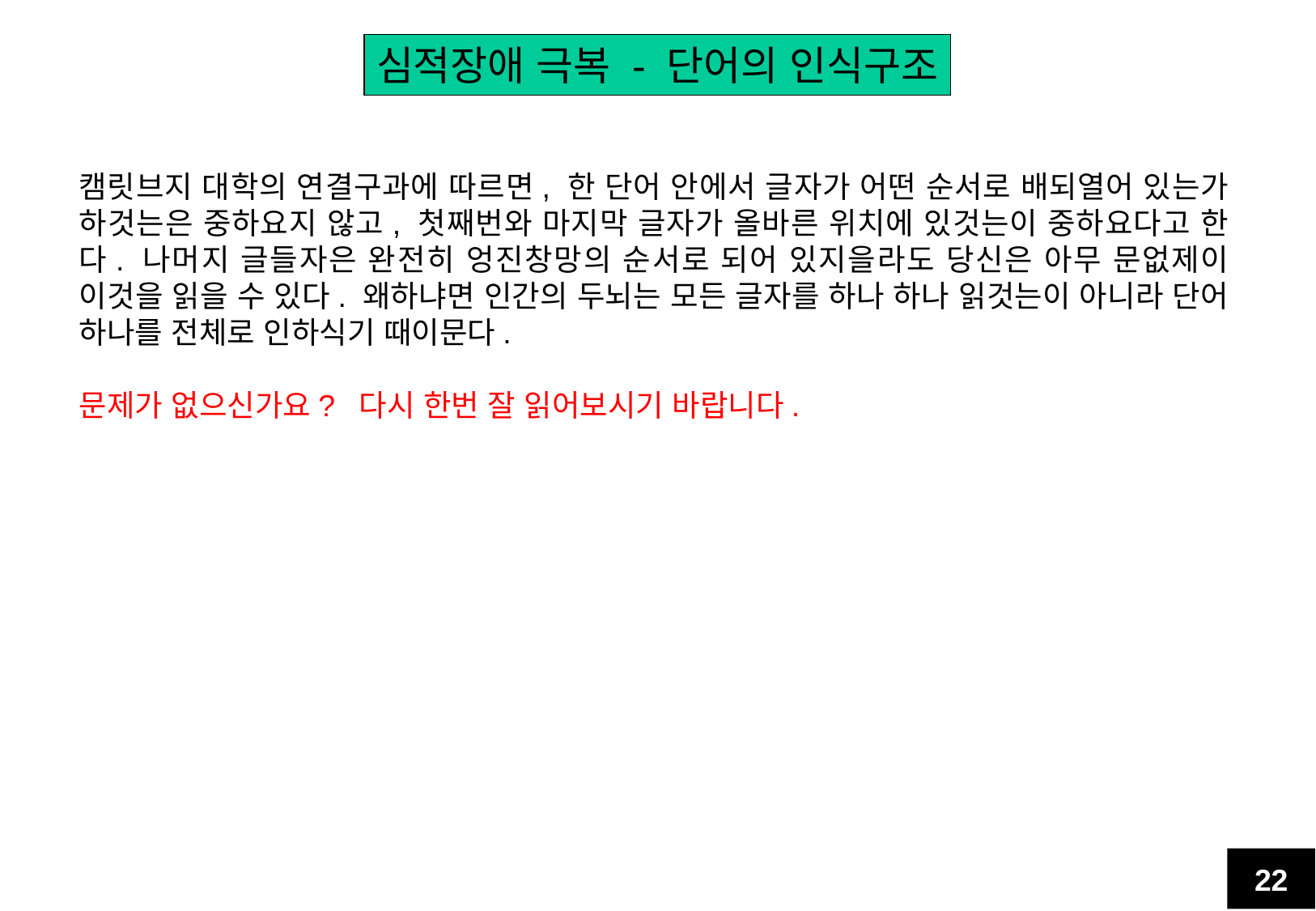

심적장애 극복 - 단어의 인식구조
캠릿브지 대학의 연결구과에 따르면, 한 단어 안에서 글자가 어떤 순서로 배되열어 있는가 하것는은 중하요지 않고, 첫째번와 마지막 글자가 올바른 위치에 있것는이 중하요다고 한다. 나머지 글들자은 완전히 엉진창망의 순서로 되어 있지을라도 당신은 아무 문없제이 이것을 읽을 수 있다. 왜하냐면 인간의 두뇌는 모든 글자를 하나 하나 읽것는이 아니라 단어 하나를 전체로 인하식기 때이문다.

문제가 없으신가요?  다시 한번 잘 읽어보시기 바랍니다.

22